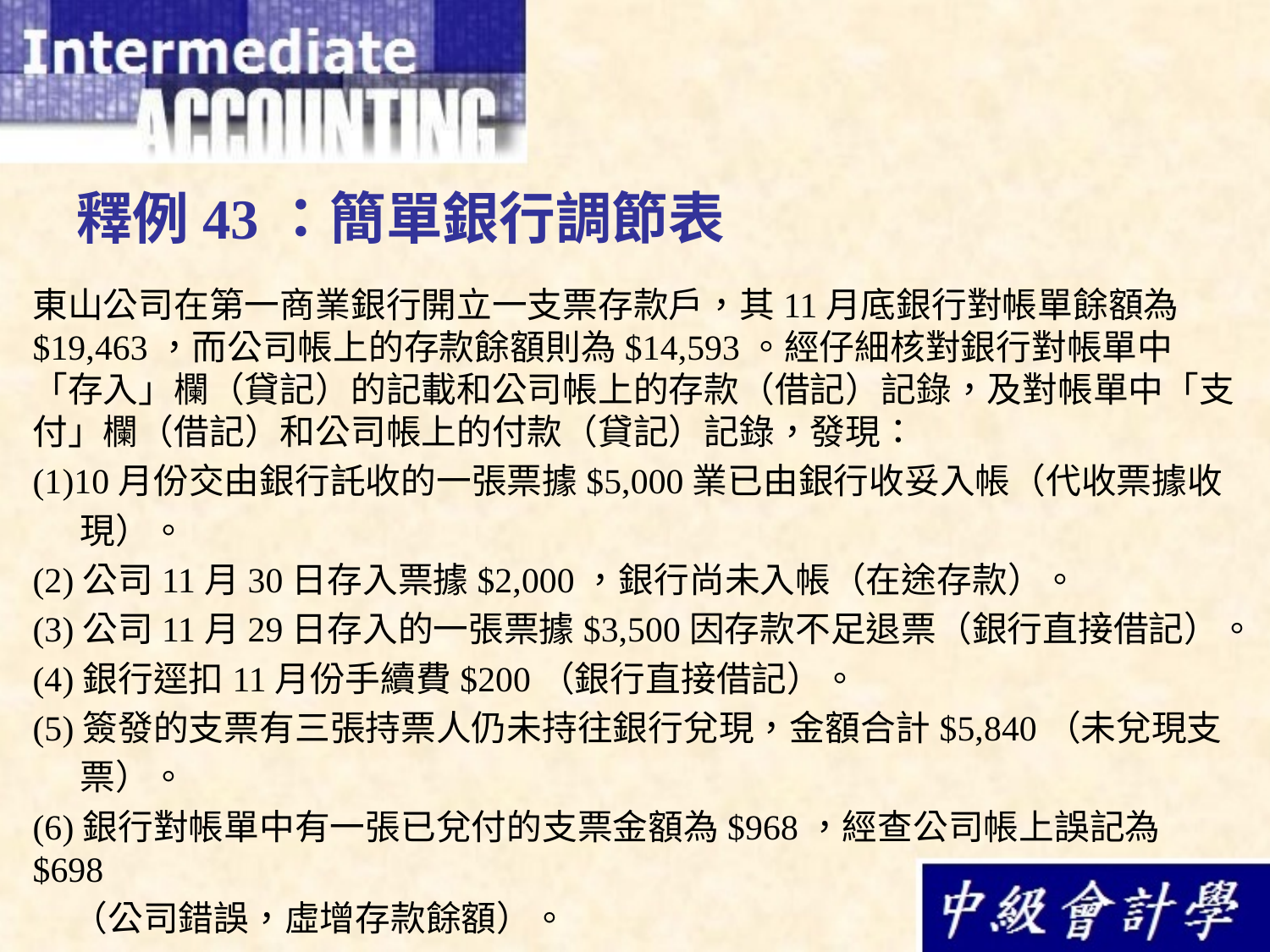

# 釋例43：簡單銀行調節表
東山公司在第一商業銀行開立一支票存款戶，其11月底銀行對帳單餘額為$19,463，而公司帳上的存款餘額則為$14,593。經仔細核對銀行對帳單中「存入」欄（貸記）的記載和公司帳上的存款（借記）記錄，及對帳單中「支付」欄（借記）和公司帳上的付款（貸記）記錄，發現：
(1)10月份交由銀行託收的一張票據$5,000業已由銀行收妥入帳（代收票據收
     現）。
(2)公司11月30日存入票據$2,000，銀行尚未入帳（在途存款）。
(3)公司11月29日存入的一張票據$3,500因存款不足退票（銀行直接借記）。
(4)銀行逕扣11月份手續費$200（銀行直接借記）。
(5)簽發的支票有三張持票人仍未持往銀行兌現，金額合計$5,840（未兌現支
     票）。
(6)銀行對帳單中有一張已兌付的支票金額為$968，經查公司帳上誤記為$698
    （公司錯誤，虛增存款餘額）。